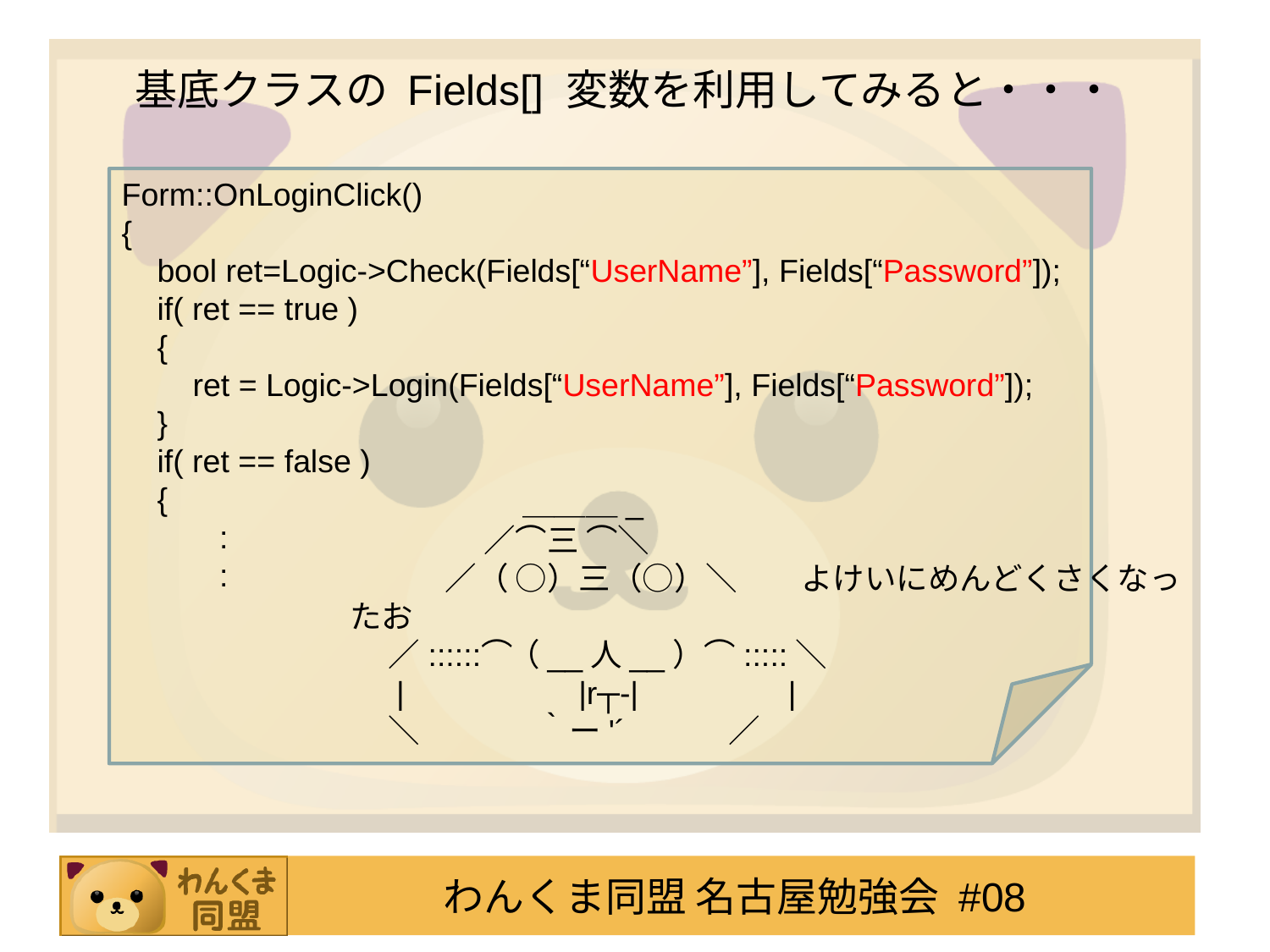

# 基底クラスの Fields[] 変数を利用してみると・・・
Form::OnLoginClick()
{
    bool ret=Logic->Check(Fields[“UserName”], Fields[“Password”]);
    if( ret == true )
    {
        ret = Logic->Login(Fields[“UserName”], Fields[“Password”]);
    }
    if( ret == false )
    {
           :
           :
　 　 　　　＿＿＿_
　 　　　／⌒三 ⌒＼
　　　／（ ○）三（○）＼　　よけいにめんどくさくなったお
　 ／::::::⌒（__人__）⌒:::::＼
　 |　　　　　|r┬-|　　　　 |
　 ＼ 　　 　 ｀ー'´　　　／